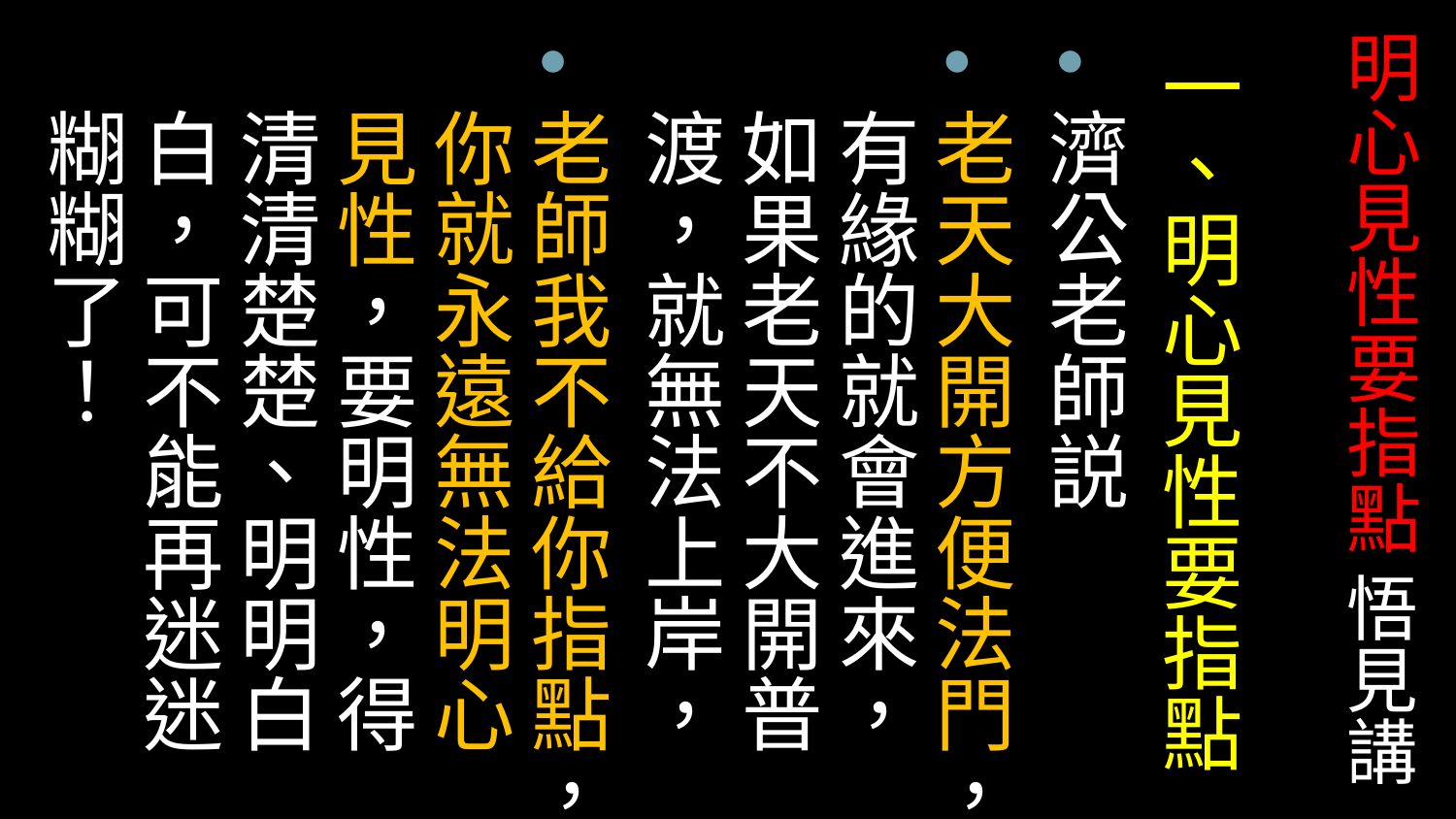

# 明心見性要指點 悟見講
一、明心見性要指點
濟公老師説
老天大開方便法門，有緣的就會進來，如果老天不大開普渡，就無法上岸，
老師我不給你指點，你就永遠無法明心見性，要明性，得清清楚楚、明明白白，可不能再迷迷糊糊了！